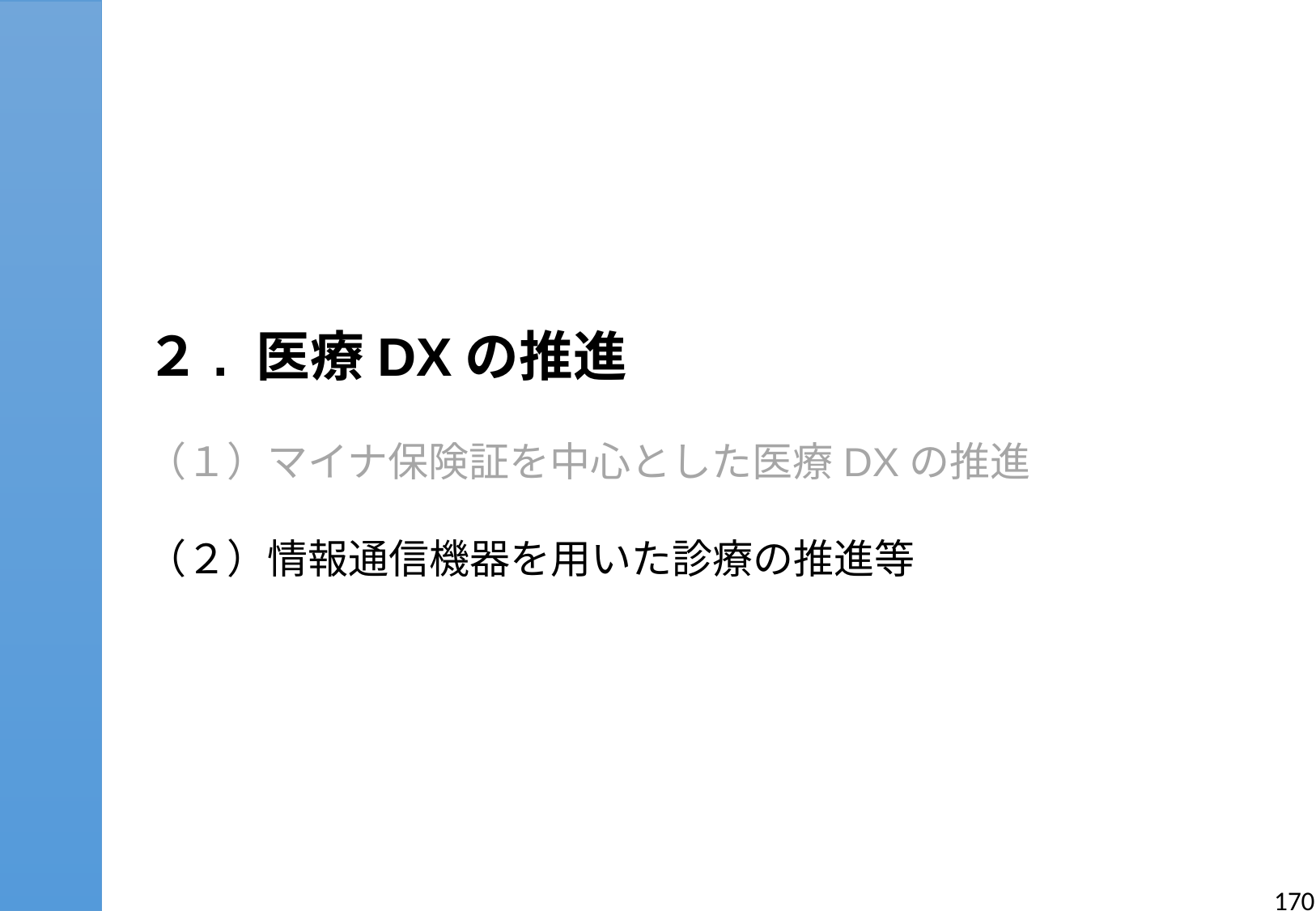

２. 医療DXの推進

（１）マイナ保険証を中心とした医療DXの推進

（２）情報通信機器を用いた診療の推進等
170